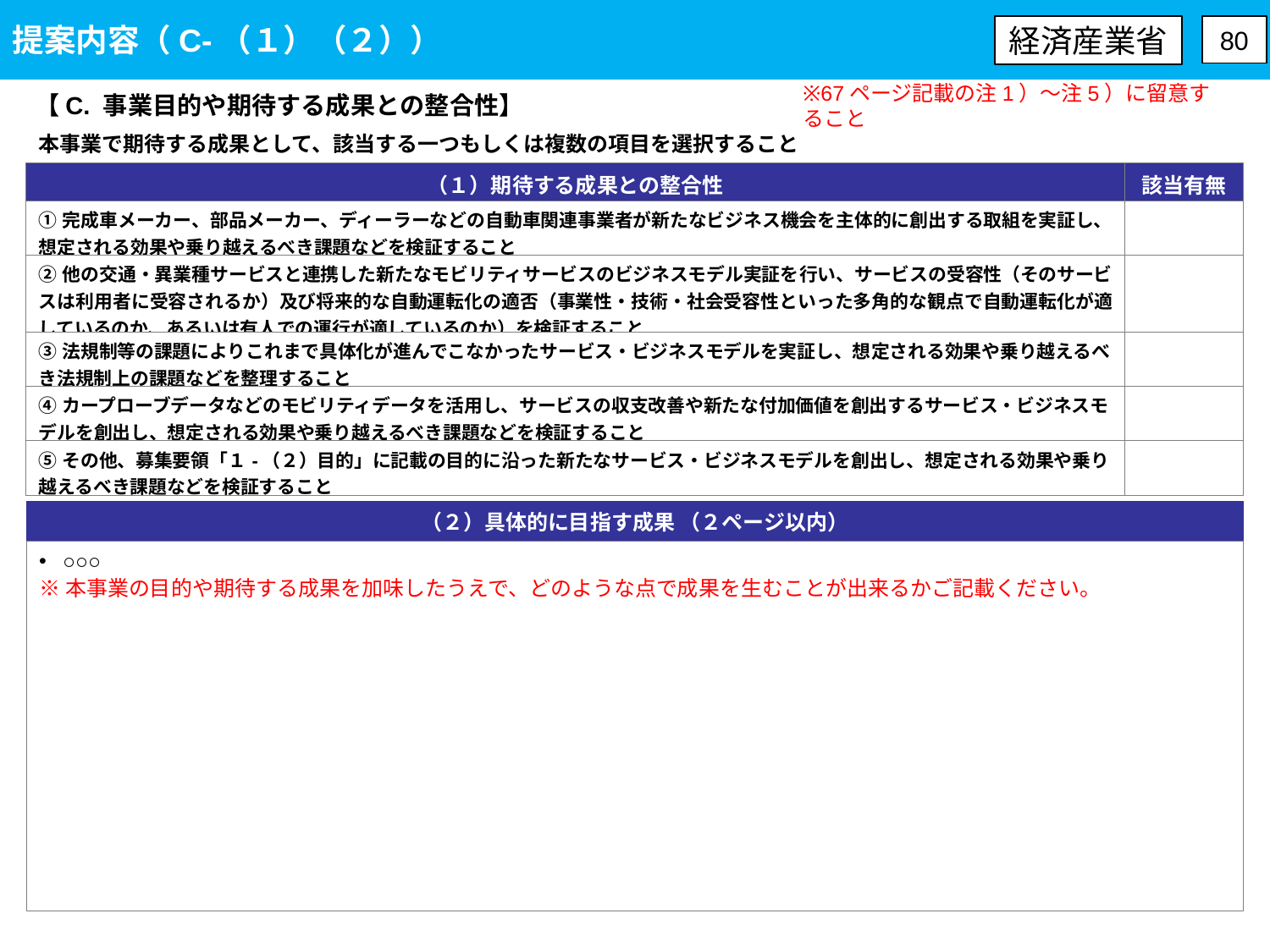

提案内容（C-（１）（２））
経済産業省
80
【C. 事業目的や期待する成果との整合性】
※67ページ記載の注1）～注5）に留意すること
本事業で期待する成果として、該当する一つもしくは複数の項目を選択すること
| （１）期待する成果との整合性 | 該当有無 |
| --- | --- |
| ①完成車メーカー、部品メーカー、ディーラーなどの自動車関連事業者が新たなビジネス機会を主体的に創出する取組を実証し、想定される効果や乗り越えるべき課題などを検証すること |  |
| ②他の交通・異業種サービスと連携した新たなモビリティサービスのビジネスモデル実証を行い、サービスの受容性（そのサービスは利用者に受容されるか）及び将来的な自動運転化の適否（事業性・技術・社会受容性といった多角的な観点で自動運転化が適しているのか、あるいは有人での運行が適しているのか）を検証すること |  |
| ③法規制等の課題によりこれまで具体化が進んでこなかったサービス・ビジネスモデルを実証し、想定される効果や乗り越えるべき法規制上の課題などを整理すること |  |
| ④カープローブデータなどのモビリティデータを活用し、サービスの収支改善や新たな付加価値を創出するサービス・ビジネスモデルを創出し、想定される効果や乗り越えるべき課題などを検証すること |  |
| ⑤その他、募集要領「１-（２）目的」に記載の目的に沿った新たなサービス・ビジネスモデルを創出し、想定される効果や乗り越えるべき課題などを検証すること |  |
（２）具体的に目指す成果 （２ページ以内）
○○○
※本事業の目的や期待する成果を加味したうえで、どのような点で成果を生むことが出来るかご記載ください。